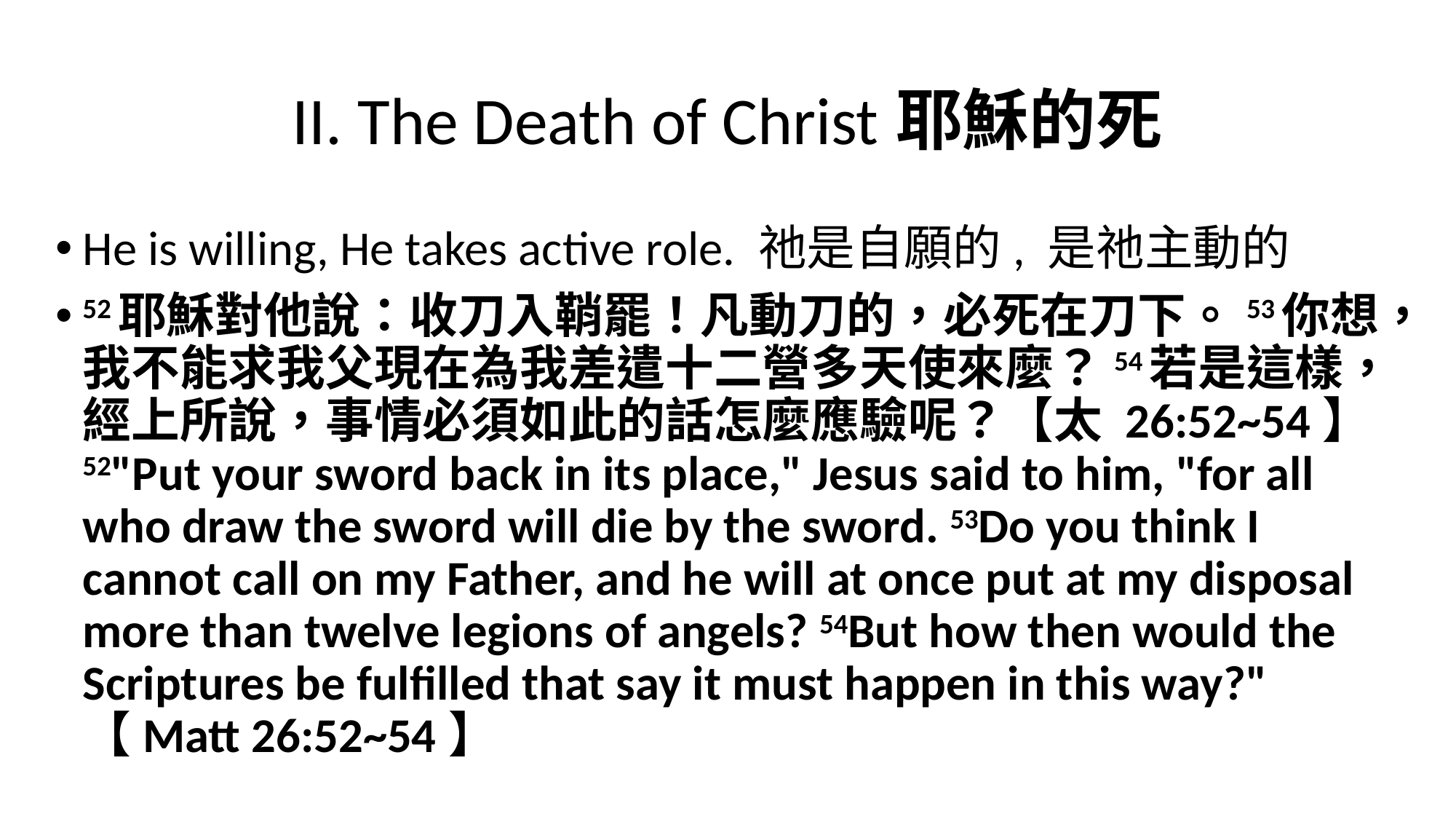

# II. The Death of Christ耶穌的死
He is willing, He takes active role. 祂是自願的, 是祂主動的
52耶穌對他說：收刀入鞘罷！凡動刀的，必死在刀下。53你想，我不能求我父現在為我差遣十二營多天使來麼？54若是這樣，經上所說，事情必須如此的話怎麼應驗呢？【太 26:52~54】
52"Put your sword back in its place," Jesus said to him, "for all who draw the sword will die by the sword. 53Do you think I cannot call on my Father, and he will at once put at my disposal more than twelve legions of angels? 54But how then would the Scriptures be fulfilled that say it must happen in this way?" 【Matt 26:52~54】